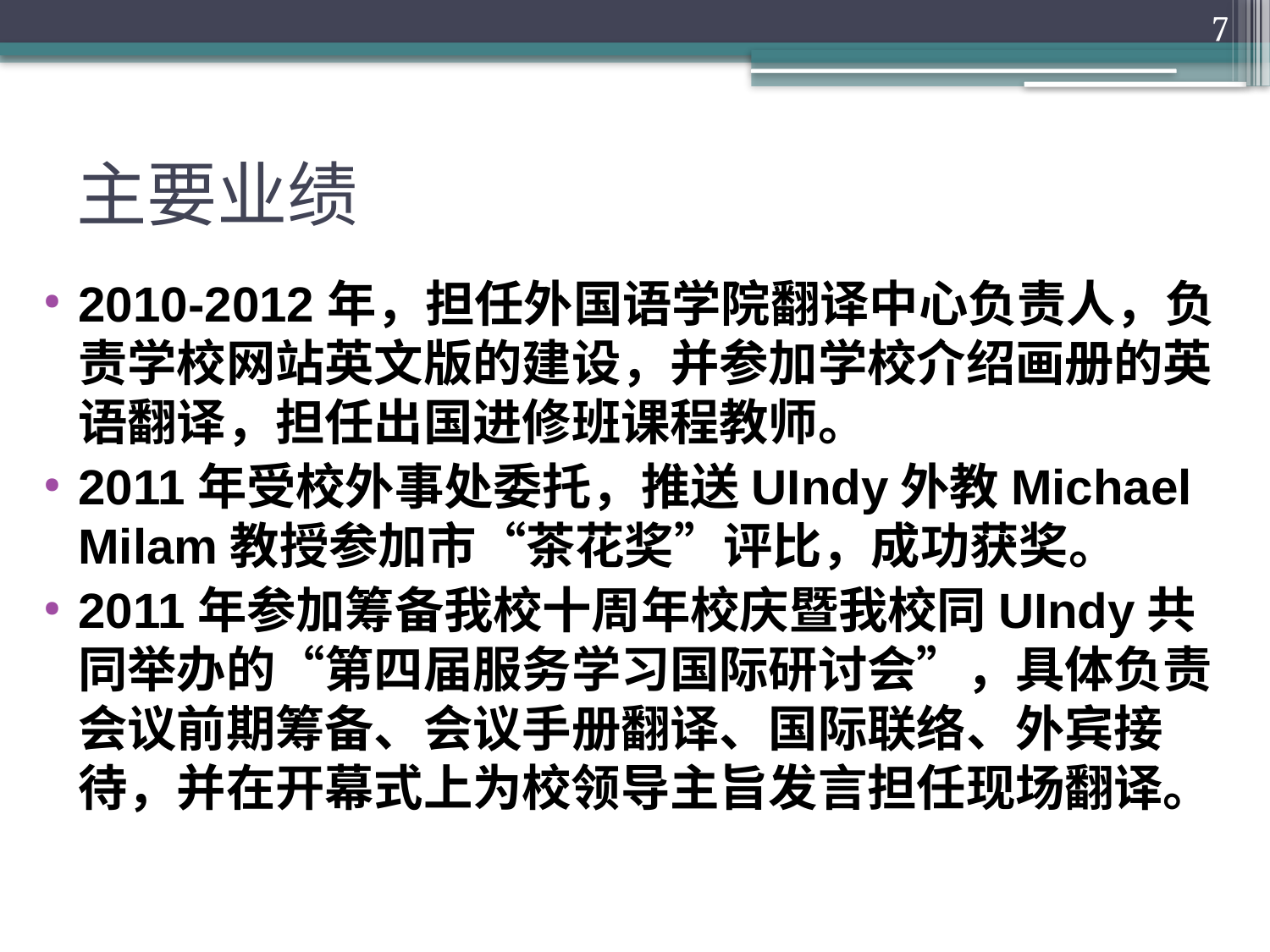

7
# 主要业绩
2010-2012年，担任外国语学院翻译中心负责人，负责学校网站英文版的建设，并参加学校介绍画册的英语翻译，担任出国进修班课程教师。
2011年受校外事处委托，推送UIndy外教Michael Milam教授参加市“茶花奖”评比，成功获奖。
2011年参加筹备我校十周年校庆暨我校同UIndy共同举办的“第四届服务学习国际研讨会”，具体负责会议前期筹备、会议手册翻译、国际联络、外宾接待，并在开幕式上为校领导主旨发言担任现场翻译。